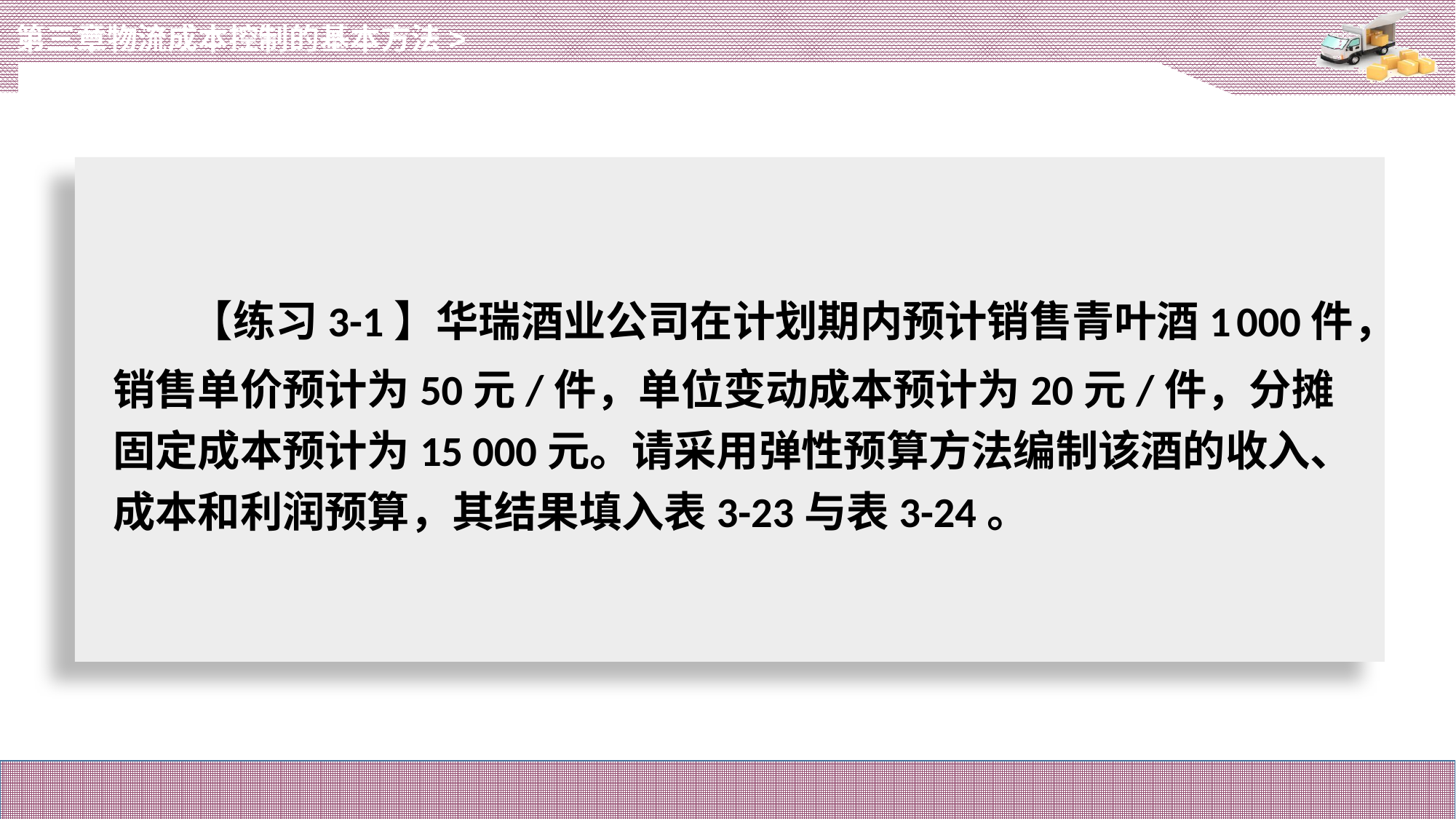

第三章物流成本控制的基本方法>
# 【练习3-1】华瑞酒业公司在计划期内预计销售青叶酒1 000件，销售单价预计为50元/件，单位变动成本预计为20元/件，分摊固定成本预计为15 000元。请采用弹性预算方法编制该酒的收入、成本和利润预算，其结果填入表3-23与表3-24。